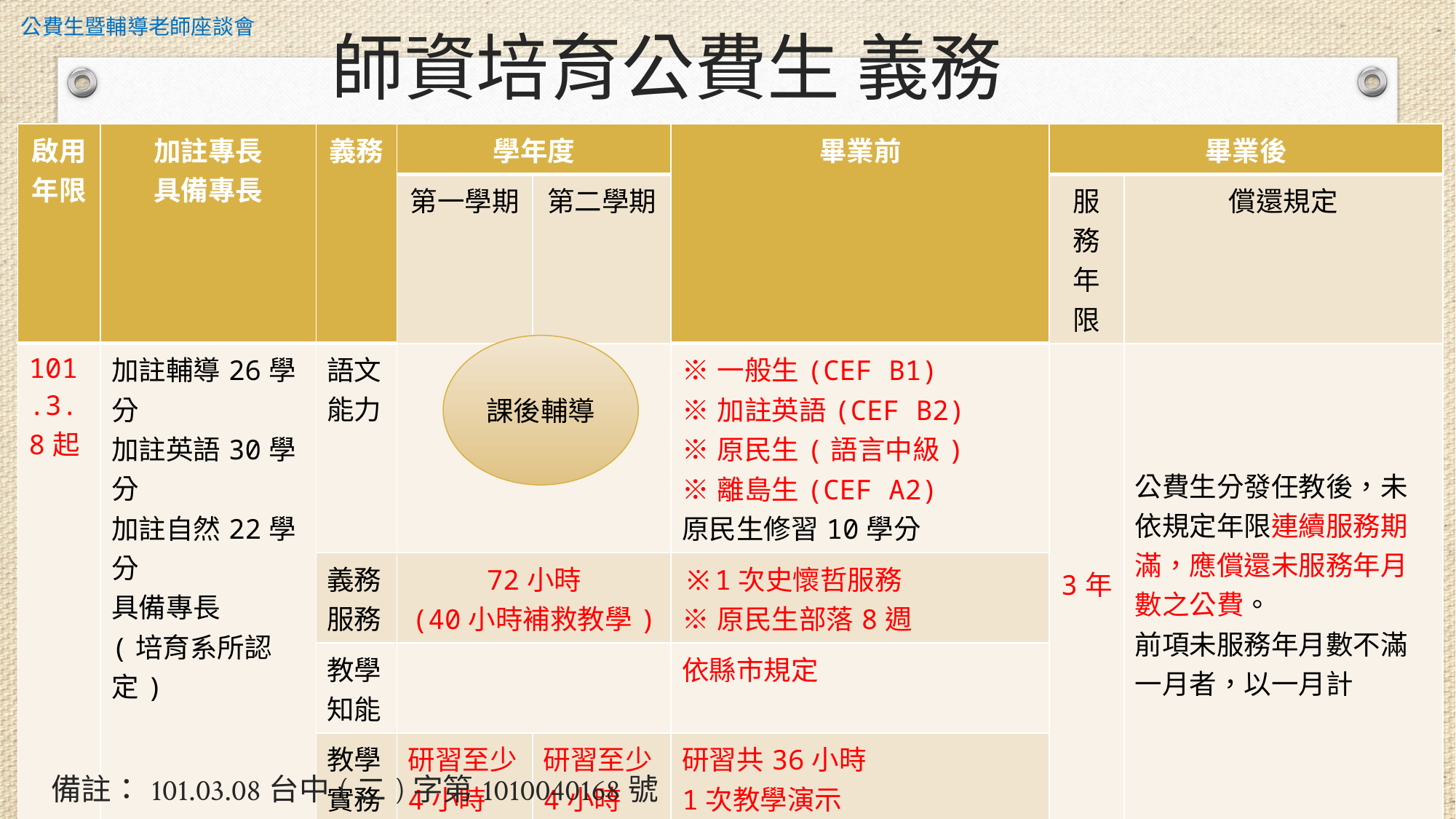

師資培育公費生 義務
| 啟用年限 | 加註專長 具備專長 | 義務 | 學年度 |  | 畢業前 | 畢業後 |  |
| --- | --- | --- | --- | --- | --- | --- | --- |
|  |  |  | 第一學期 | 第二學期 |  | 服務年限 | 償還規定 |
| 101.3.8起 | 加註輔導26學分 加註英語30學分 加註自然22學分 具備專長 (培育系所認定) | 語文能力 |  |  | ※一般生(CEF B1) ※加註英語(CEF B2) ※原民生(語言中級) ※離島生(CEF A2) 原民生修習10學分 | 3年 | 公費生分發任教後，未依規定年限連續服務期滿，應償還未服務年月數之公費。 前項未服務年月數不滿一月者，以一月計 |
|  |  | 義務服務 | 72小時 (40小時補救教學) |  | ※1次史懷哲服務 ※原民生部落8週 |  |  |
|  |  | 教學知能 |  |  | 依縣市規定 |  |  |
|  |  | 教學實務 | 研習至少 4小時 | 研習至少 4小時 | 研習共36小時 1次教學演示 |  |  |
課後輔導
備註：101.03.08台中(二)字第1010040168號